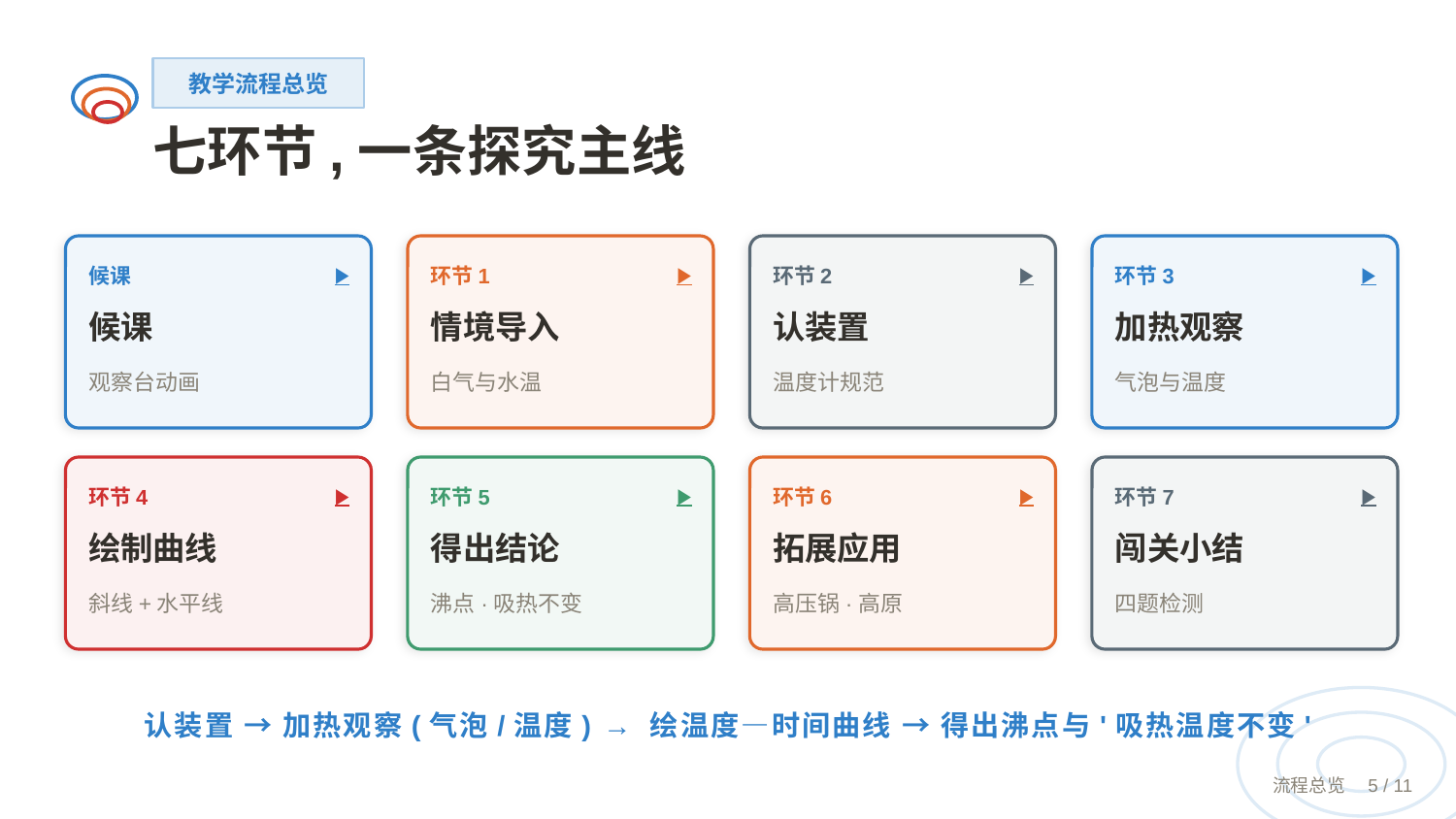

教学流程总览

七环节,一条探究主线

▶
▶
▶
▶
候课
环节1
环节2
环节3
候课
情境导入
认装置
加热观察
观察台动画
白气与水温
温度计规范
气泡与温度

▶
▶
▶
▶
环节4
环节5
环节6
环节7
绘制曲线
得出结论
拓展应用
闯关小结
斜线+水平线
沸点·吸热不变
高压锅·高原
四题检测

认装置 → 加热观察(气泡/温度) → 绘温度—时间曲线 → 得出沸点与'吸热温度不变'

流程总览　5 / 11